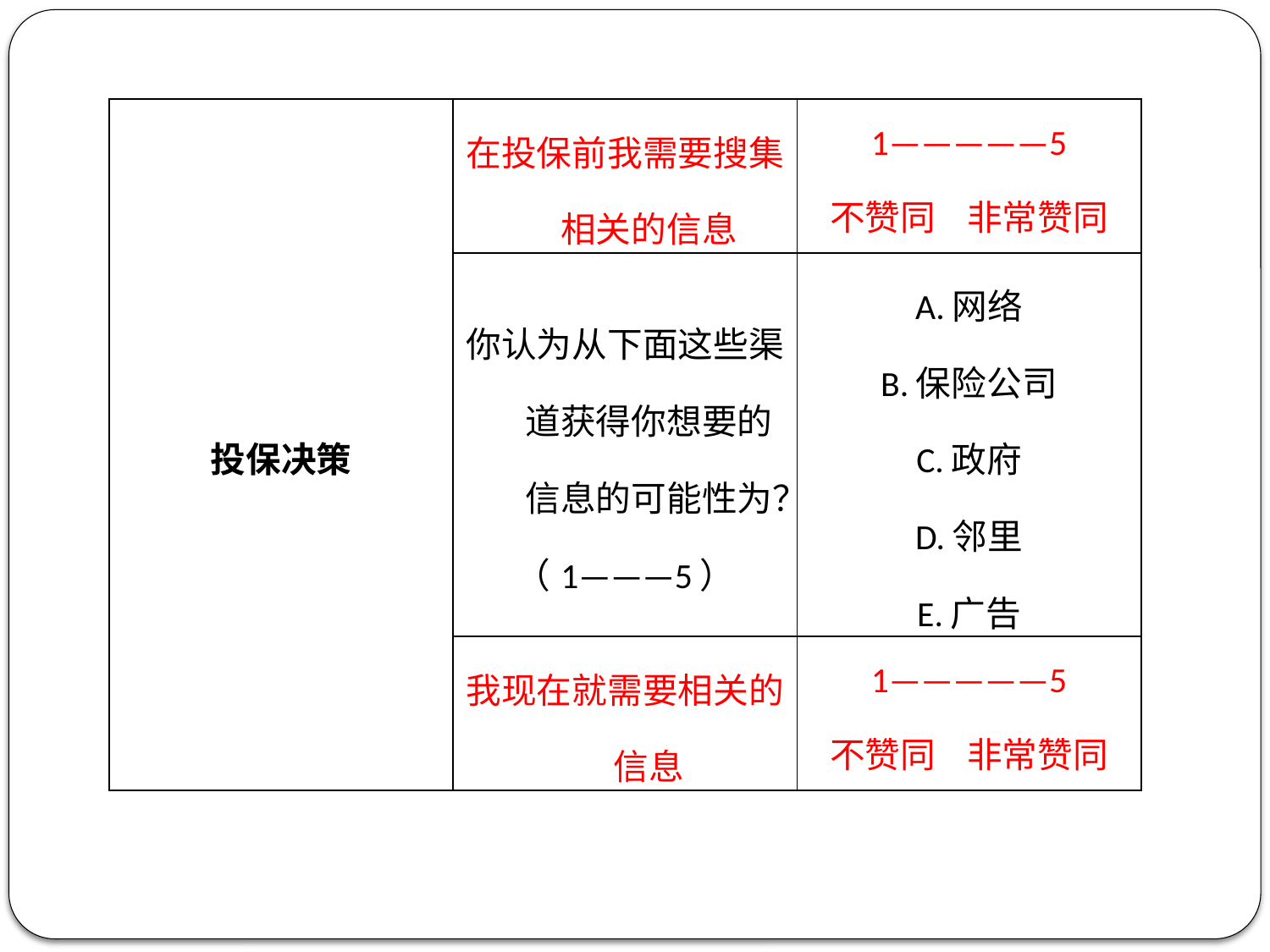

| 投保决策 | 在投保前我需要搜集相关的信息 | 1—————5 不赞同 非常赞同 |
| --- | --- | --- |
|  | 你认为从下面这些渠道获得你想要的信息的可能性为？ （1———5） | A.网络 B.保险公司 C.政府 D.邻里 E.广告 |
|  | 我现在就需要相关的信息 | 1—————5 不赞同 非常赞同 |